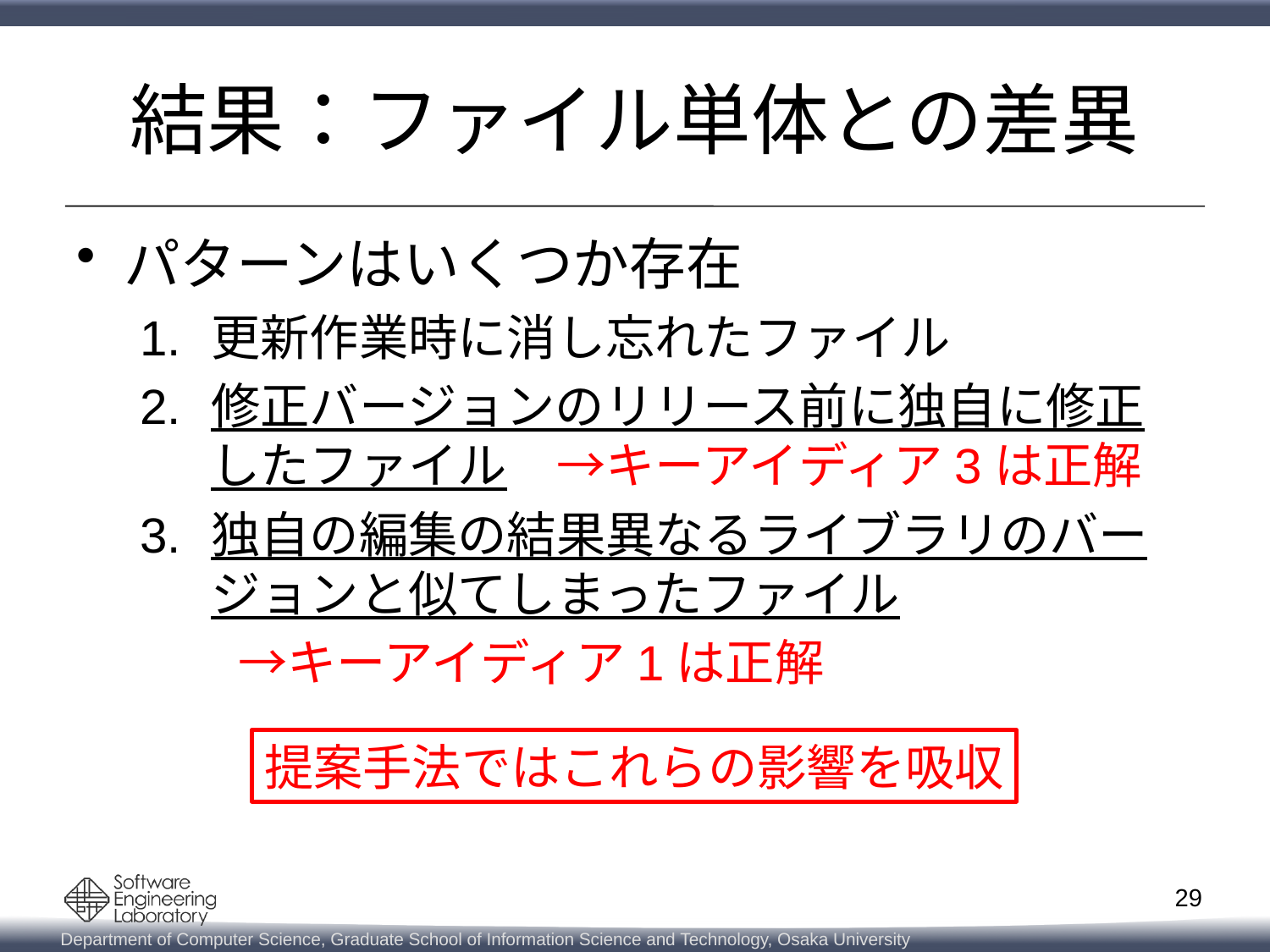

# 結果：ファイル単体との差異
パターンはいくつか存在
更新作業時に消し忘れたファイル
修正バージョンのリリース前に独自に修正したファイル　→キーアイディア3は正解
独自の編集の結果異なるライブラリのバージョンと似てしまったファイル
　　→キーアイディア1は正解
提案手法ではこれらの影響を吸収
29